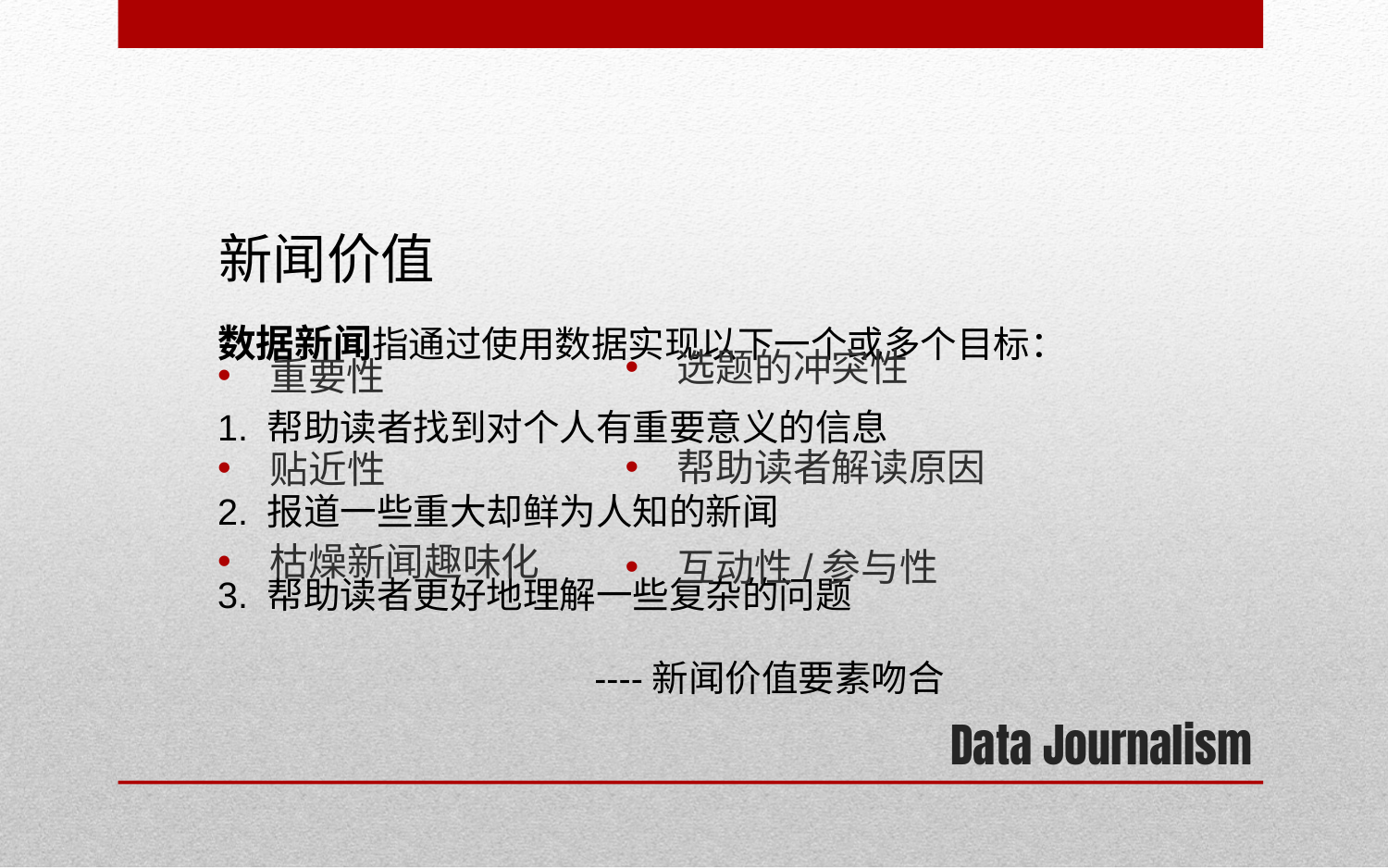

新闻价值
数据新闻指通过使用数据实现以下一个或多个目标：
1. 帮助读者找到对个人有重要意义的信息
2. 报道一些重大却鲜为人知的新闻
3. 帮助读者更好地理解一些复杂的问题
                                     ----新闻价值要素吻合
选题的冲突性
帮助读者解读原因
互动性/参与性
重要性
贴近性
枯燥新闻趣味化

Data Journalism